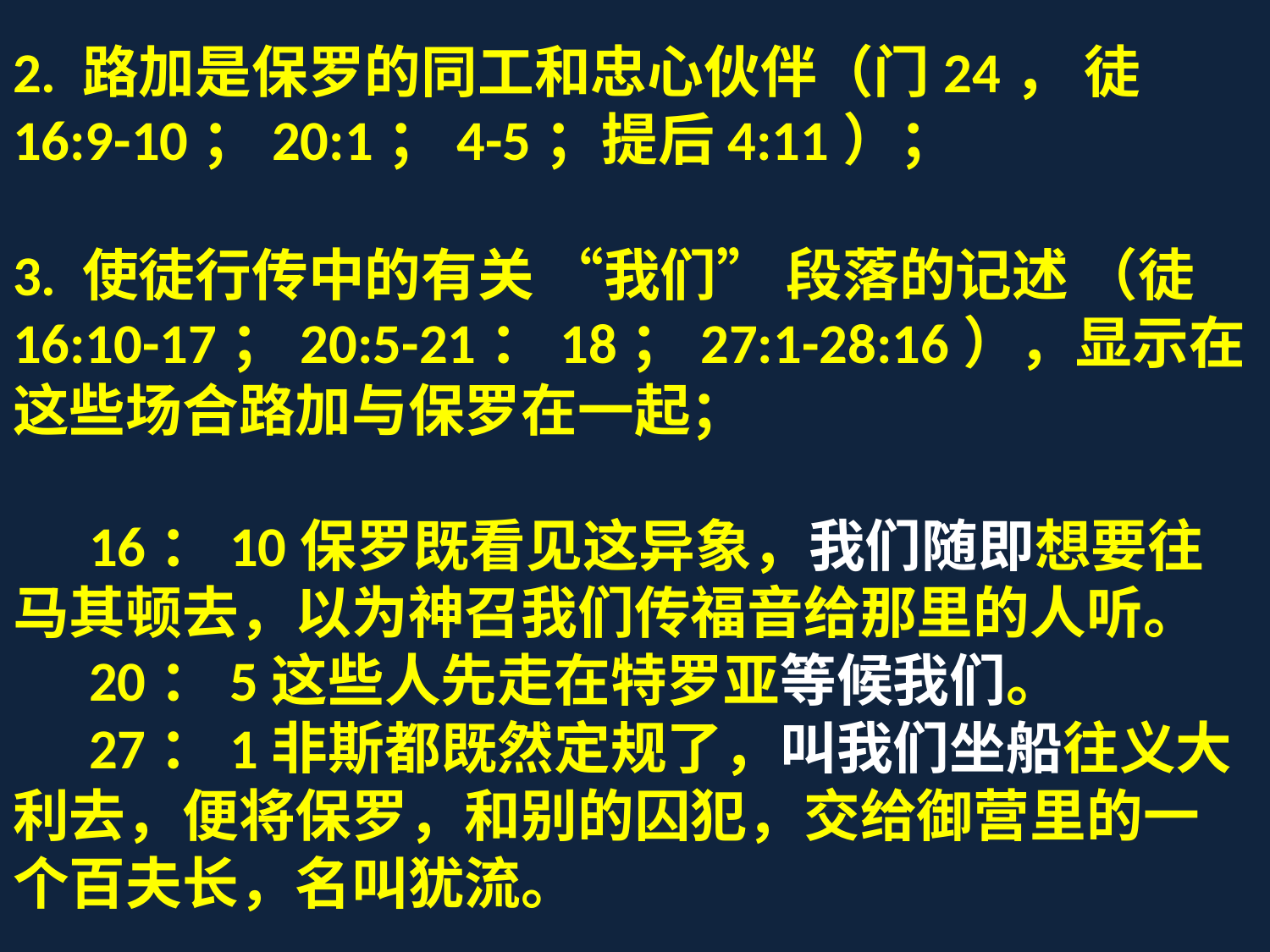

2. 路加是保罗的同工和忠心伙伴（门24， 徒16:9-10；20:1；4-5；提后4:11）；

3. 使徒行传中的有关 “我们” 段落的记述 （徒16:10-17；20:5-21：18；27:1-28:16），显示在这些场合路加与保罗在一起；

      16：10保罗既看见这异象，我们随即想要往马其顿去，以为神召我们传福音给那里的人听。
      20：5这些人先走在特罗亚等候我们。
      27：1非斯都既然定规了，叫我们坐船往义大利去，便将保罗，和别的囚犯，交给御营里的一个百夫长，名叫犹流。